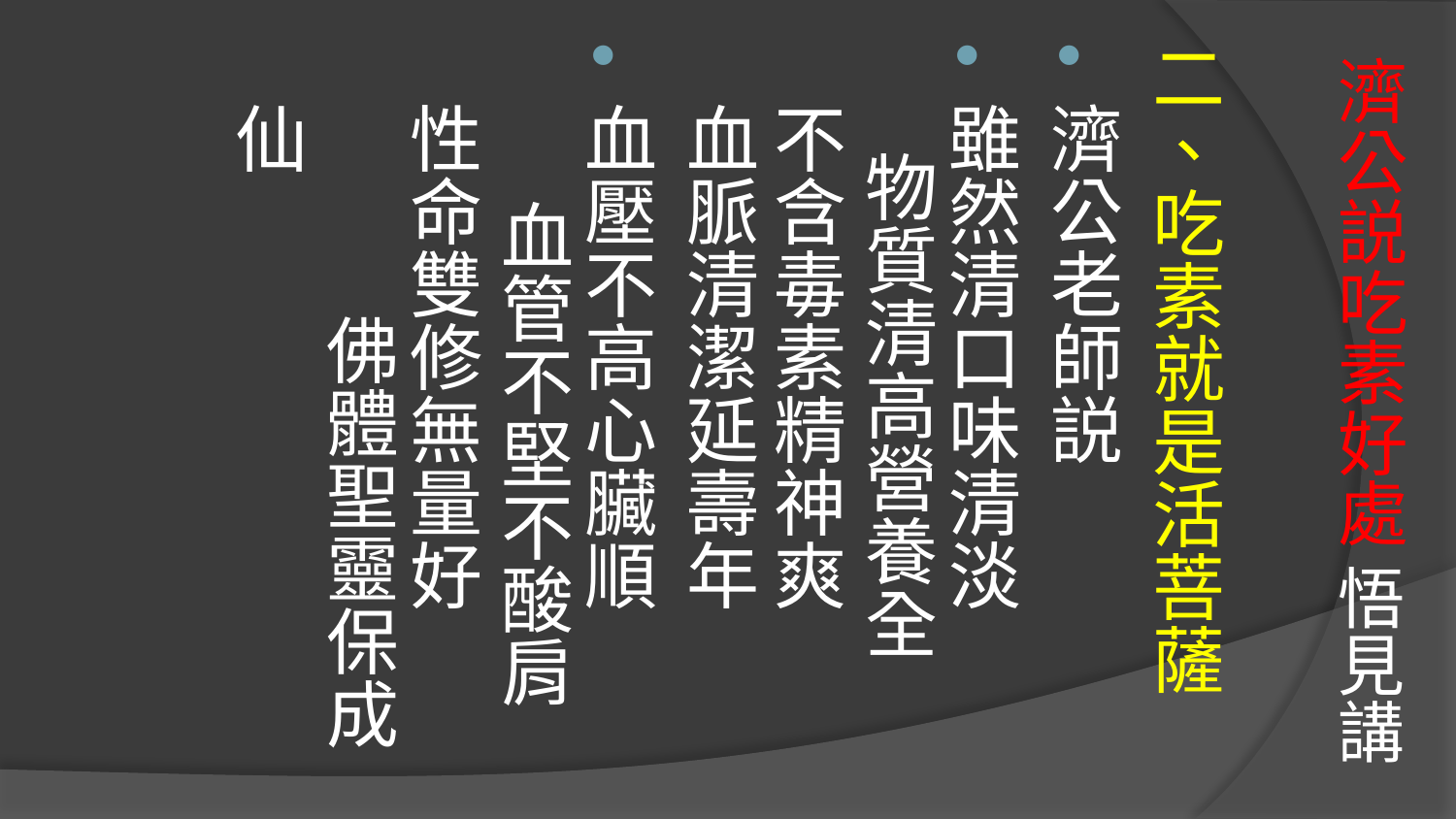

二、吃素就是活菩薩
濟公老師説
雖然清口味清淡              物質清高營養全
不含毒素精神爽       血脈清潔延壽年
血壓不高心臟順                 血管不堅不酸肩
性命雙修無量好                        佛體聖靈保成仙

# 濟公説吃素好處 悟見講